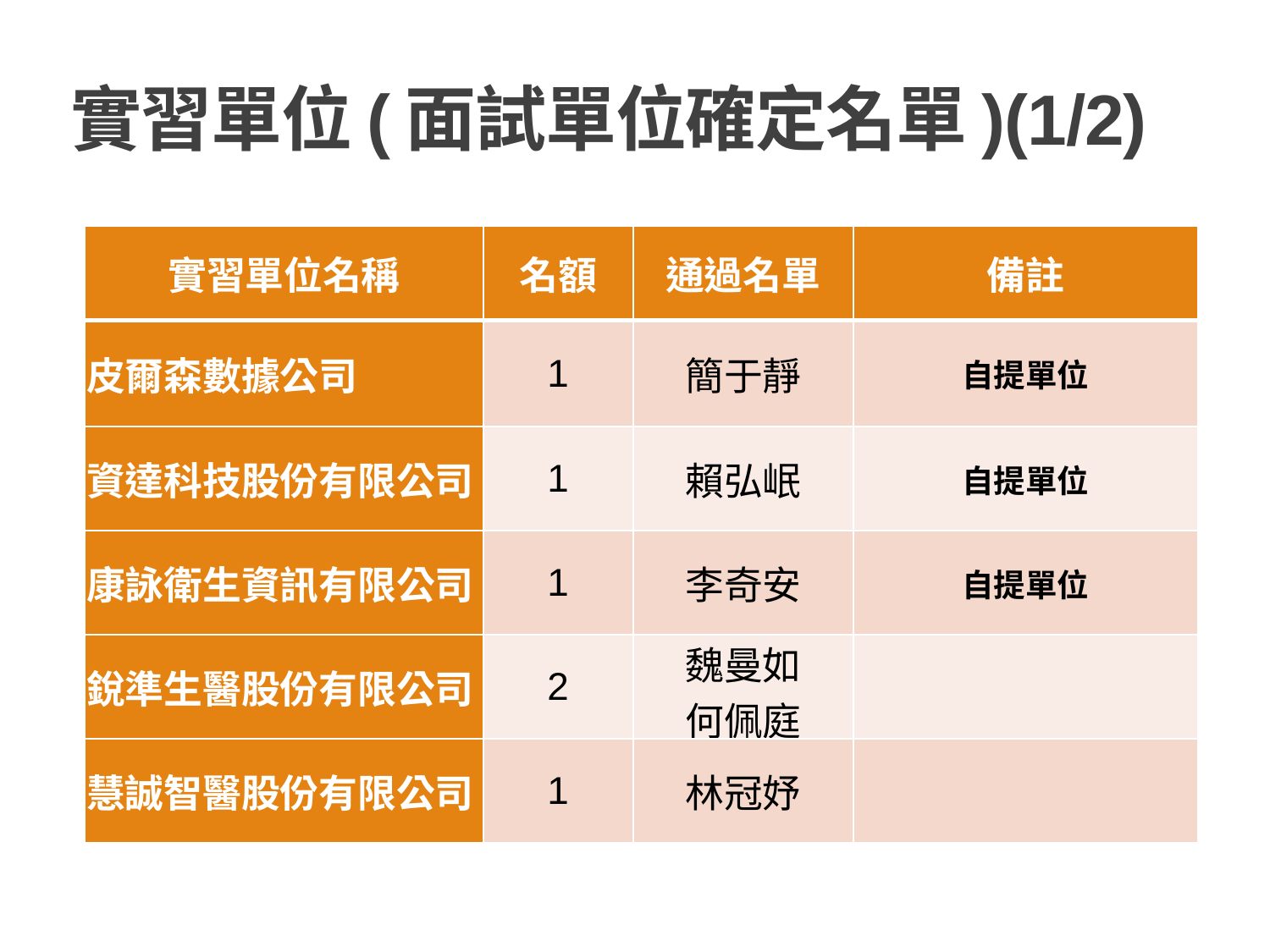

# 實習單位(面試單位確定名單)(1/2)
| 實習單位名稱 | 名額 | 通過名單 | 備註 |
| --- | --- | --- | --- |
| 皮爾森數據公司 | 1 | 簡于靜 | 自提單位 |
| 資達科技股份有限公司 | 1 | 賴弘岷 | 自提單位 |
| 康詠衛生資訊有限公司 | 1 | 李奇安 | 自提單位 |
| 銳準生醫股份有限公司 | 2 | 魏曼如 何佩庭 |  |
| 慧誠智醫股份有限公司 | 1 | 林冠妤 |  |

9